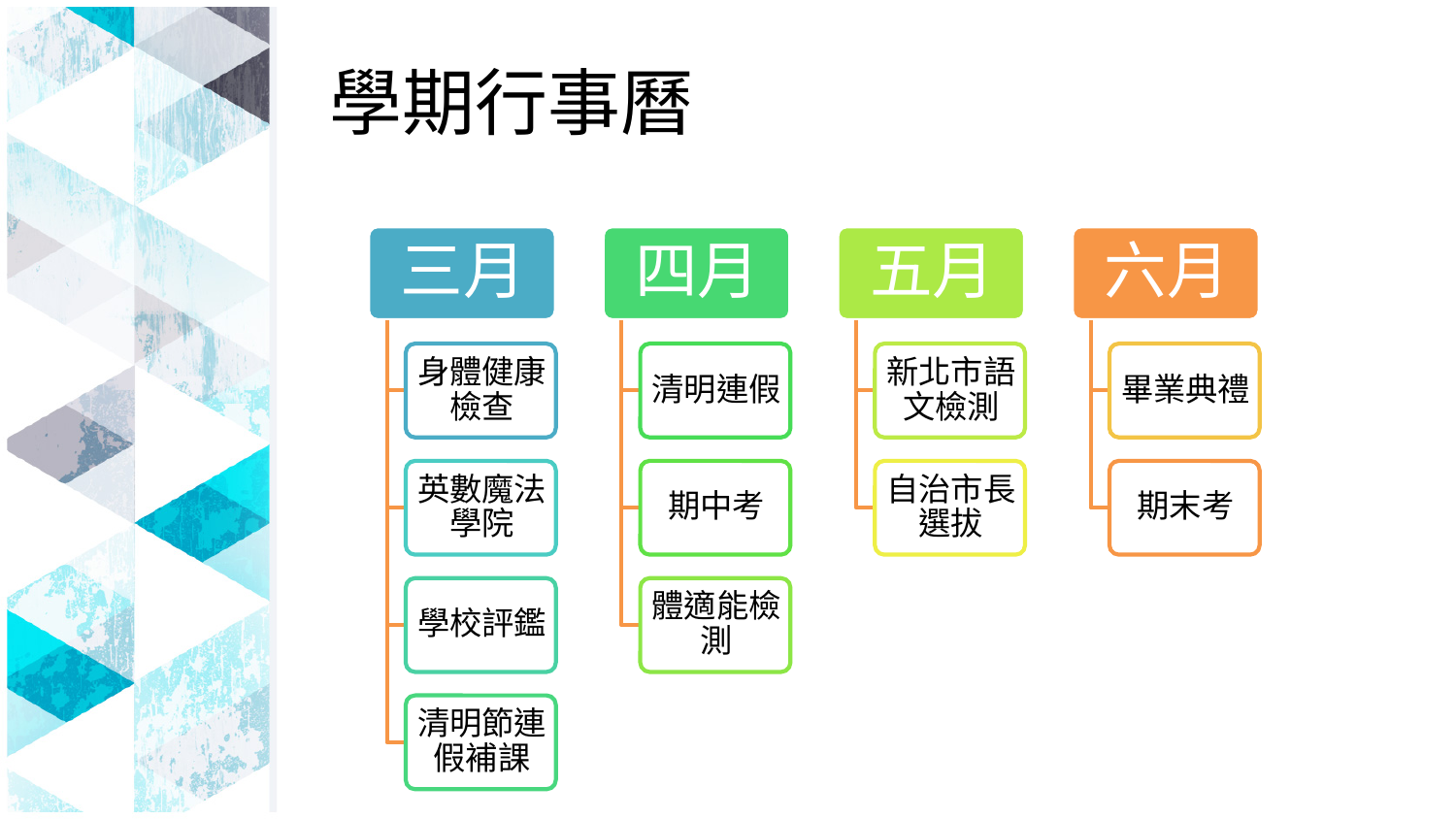

# 學期行事曆
三月
身體健康檢查
英數魔法學院
學校評鑑
清明節連假補課
四月
清明連假
期中考
體適能檢測
五月
新北市語文檢測
自治市長選拔
六月
畢業典禮
期末考